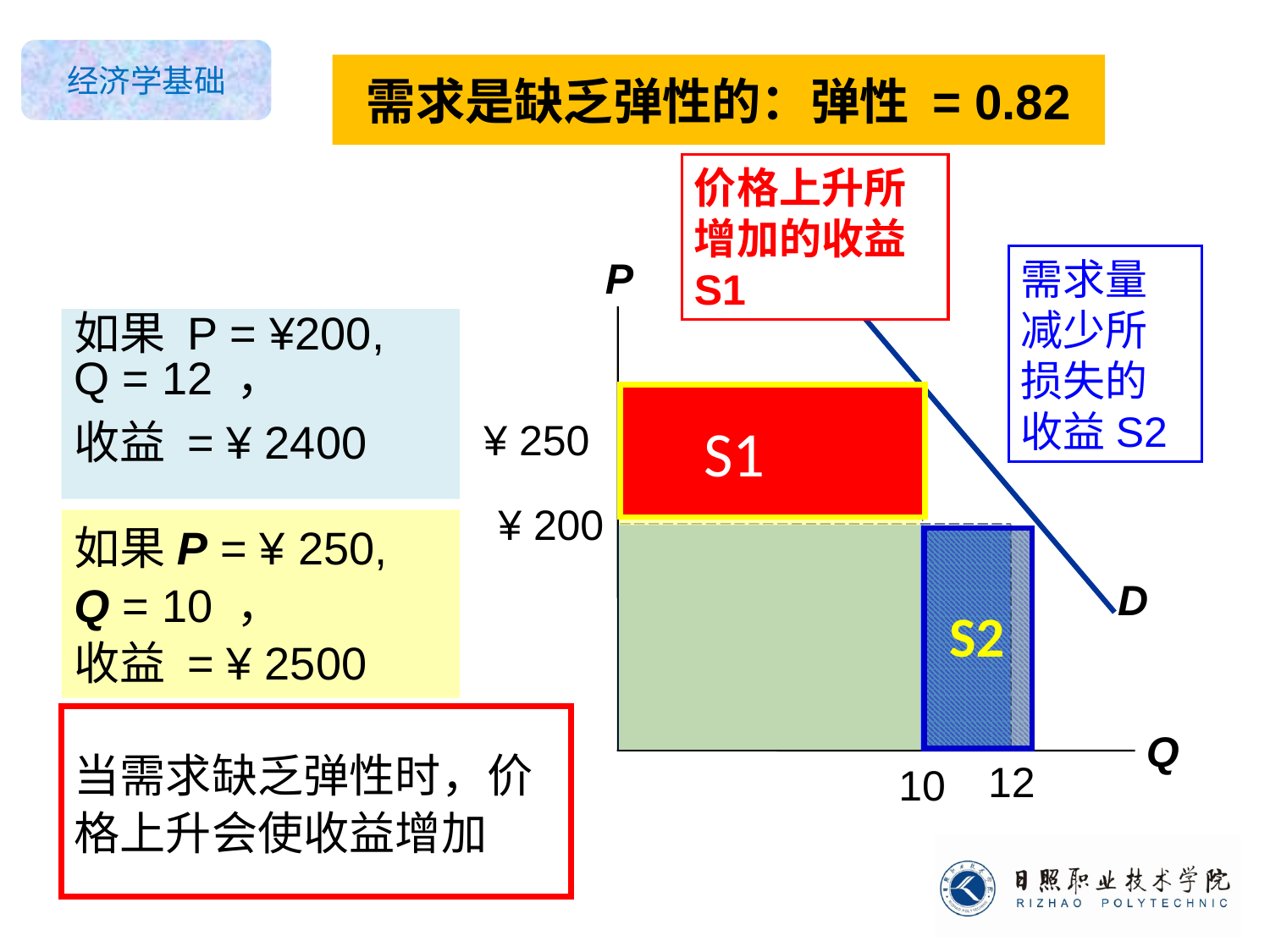

0
需求是缺乏弹性的：弹性 = 0.82
价格上升所增加的收益S1
P

Q
需求量减少所损失的收益S2

D
如果 P = ¥200,
Q = 12 ，
收益 = ¥ 2400
¥ 200

12

¥ 250

10

如果P = ¥ 250,
Q = 10 ，
收益 = ¥ 2500
S1

S2
当需求缺乏弹性时，价格上升会使收益增加